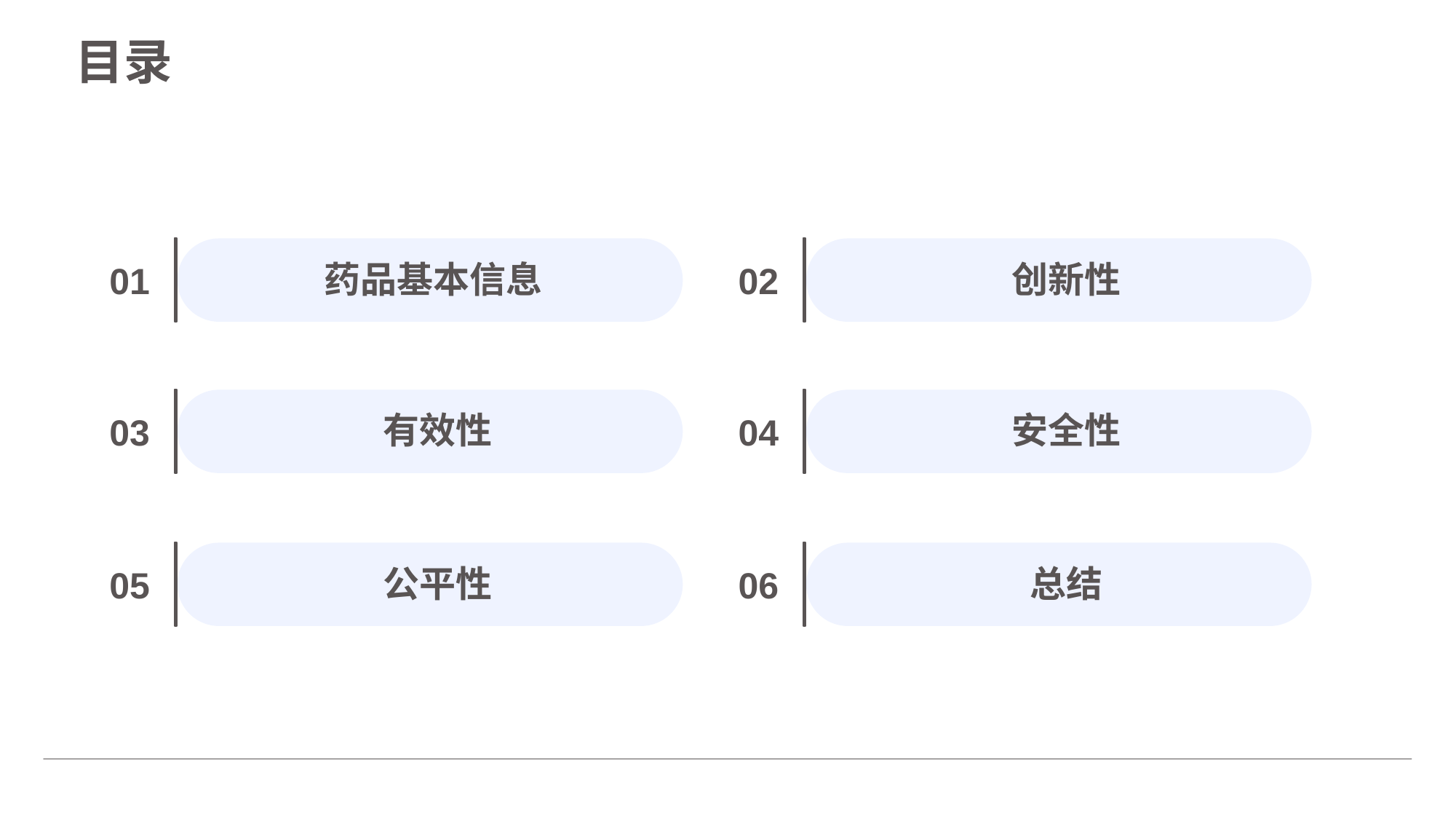

# 目录
01

02

药品基本信息
创新性
03

04

有效性
安全性
05

06

公平性
总结